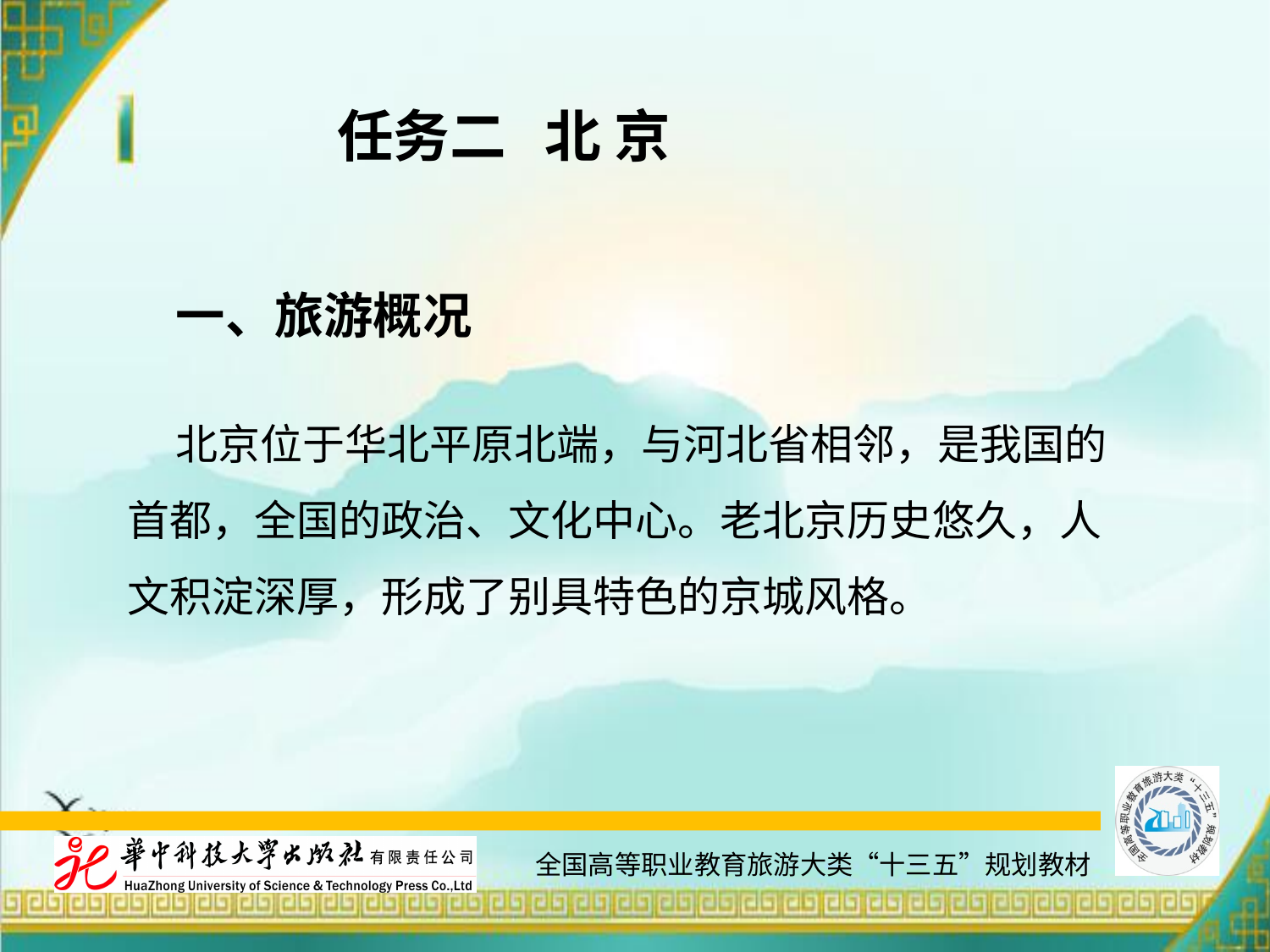

任务二   北 京

一、旅游概况

    北京位于华北平原北端，与河北省相邻，是我国的首都，全国的政治、文化中心。老北京历史悠久，人文积淀深厚，形成了别具特色的京城风格。